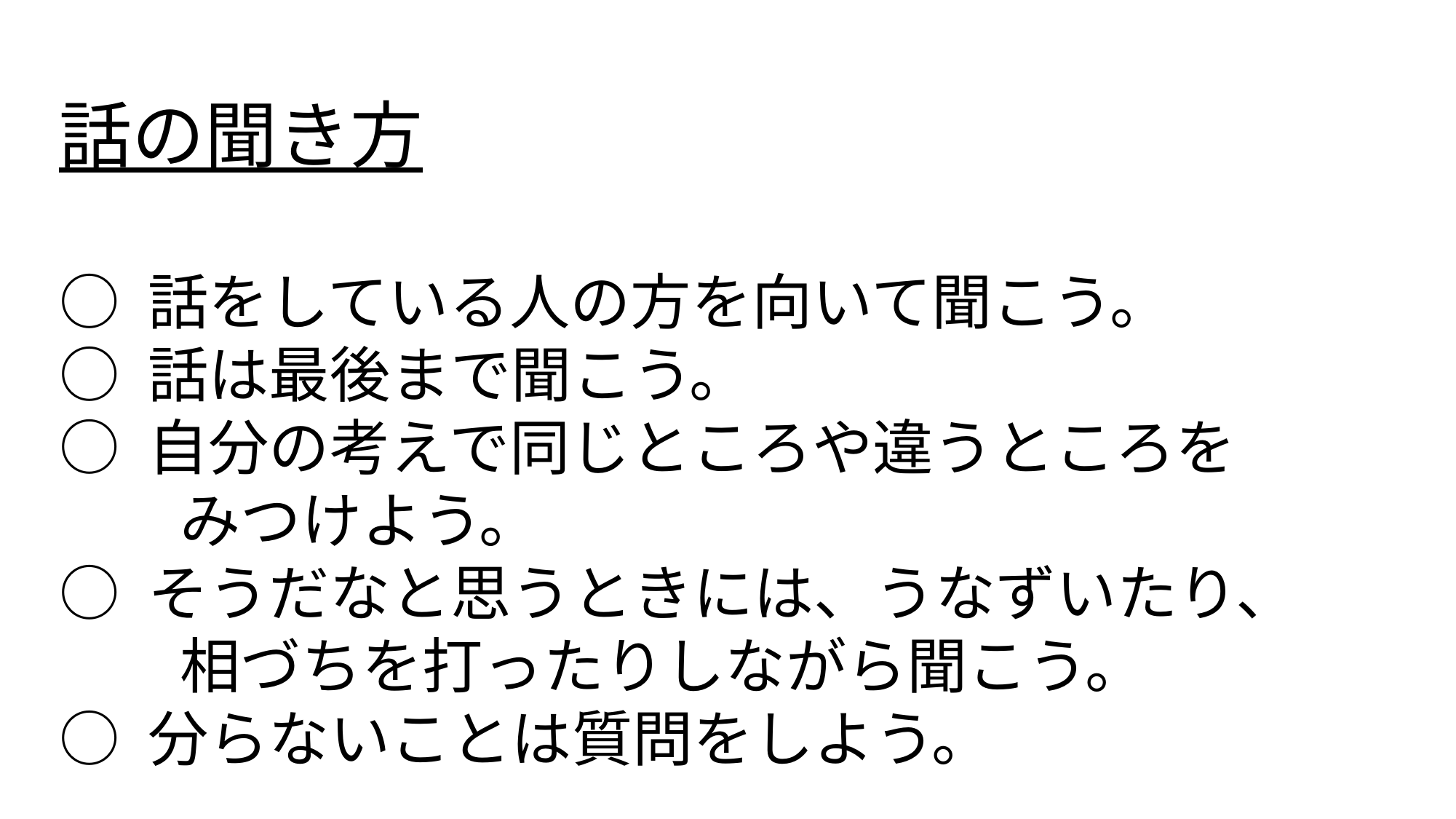

話の聞き方

○ 話をしている人の方を向いて聞こう。
○ 話は最後まで聞こう。
○ 自分の考えで同じところや違うところを
　　みつけよう。
○ そうだなと思うときには、うなずいたり、
　　相づちを打ったりしながら聞こう。
○ 分らないことは質問をしよう。